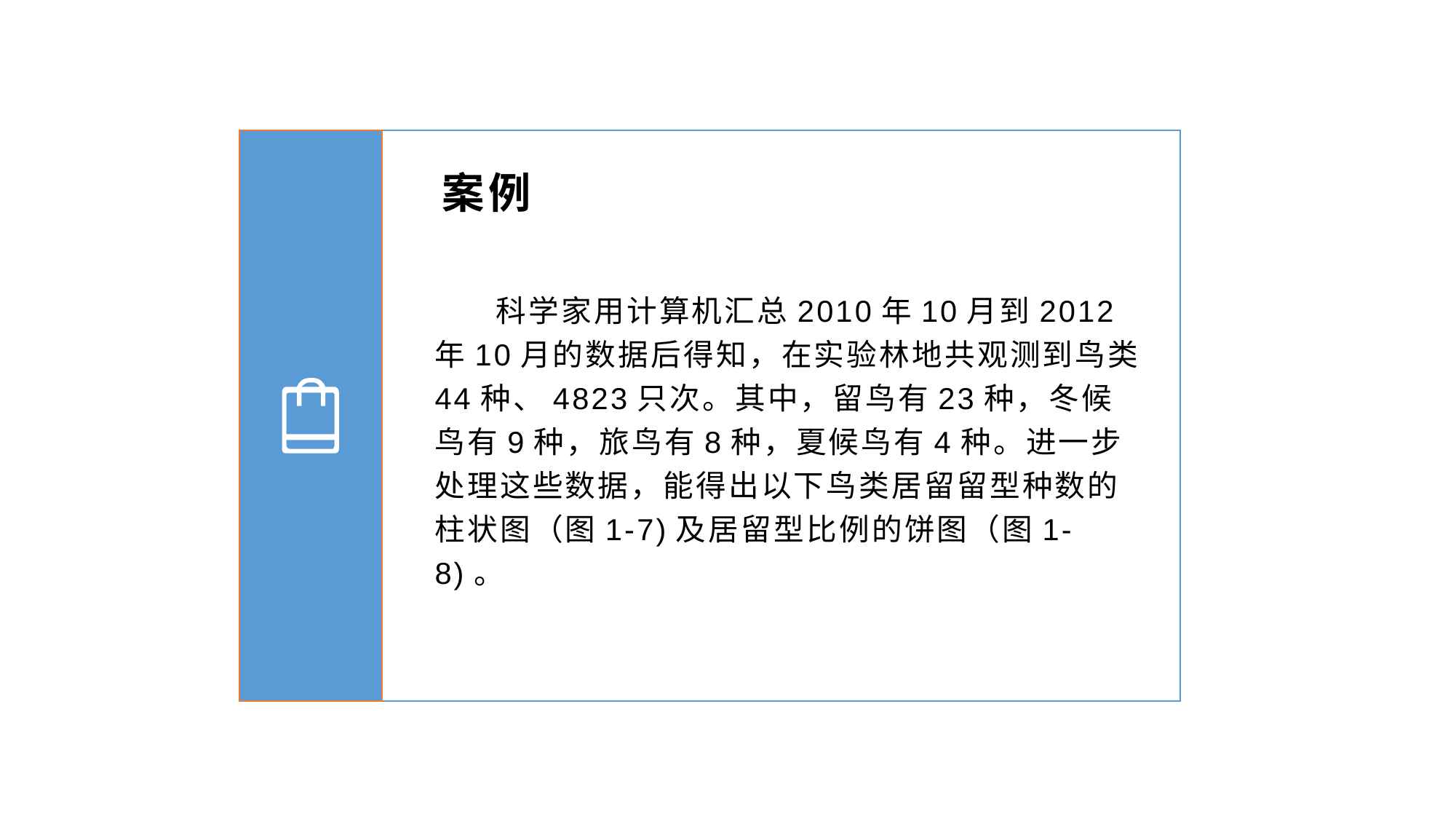

案例
      科学家用计算机汇总2010年10月到2012年10月的数据后得知，在实验林地共观测到鸟类44种、4823只次。其中，留鸟有23种，冬候鸟有9种，旅鸟有8种，夏候鸟有4种。进一步处理这些数据，能得出以下鸟类居留留型种数的柱状图（图1-7)及居留型比例的饼图（图1-8)。